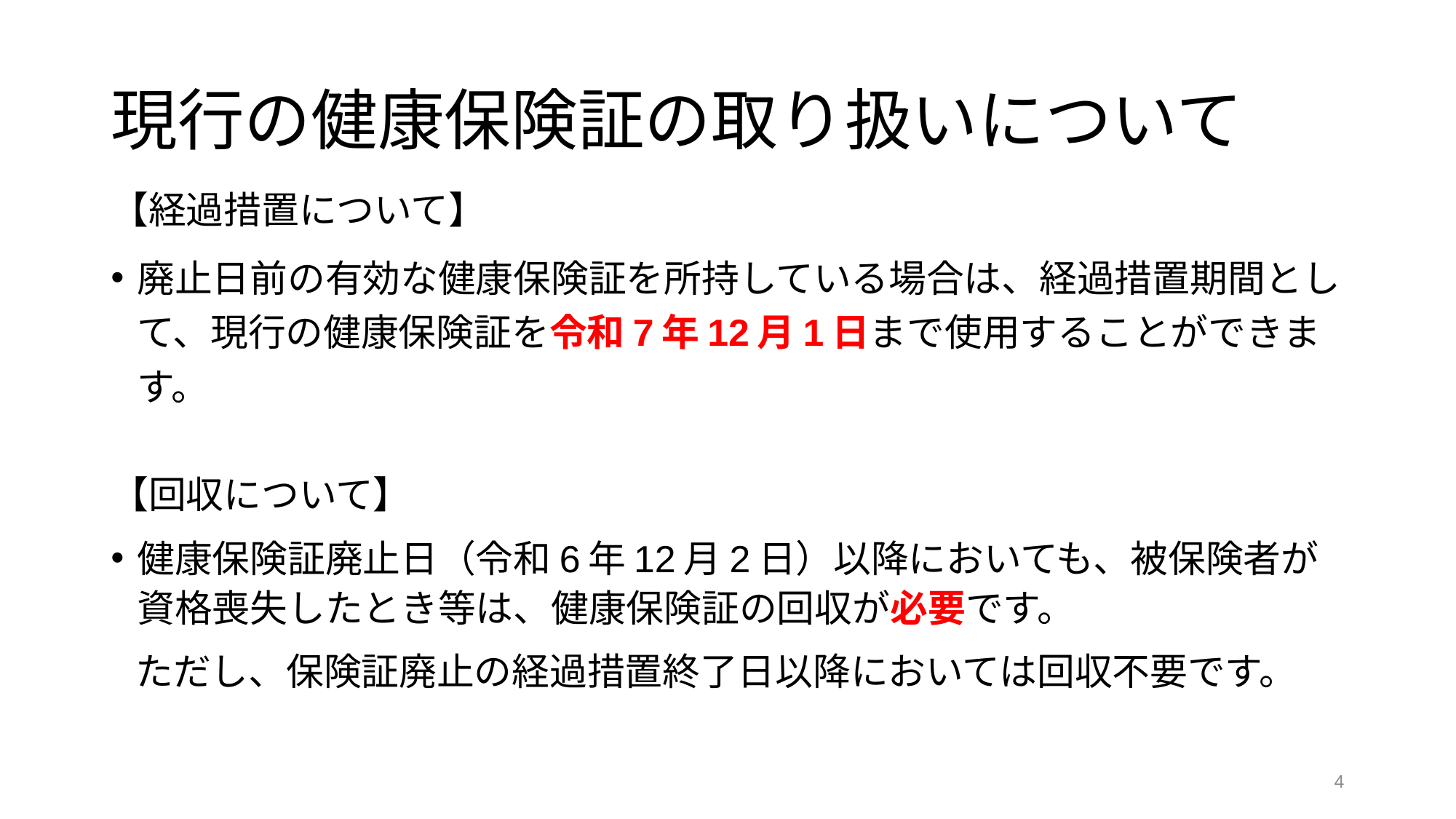

# 現行の健康保険証の取り扱いについて
【経過措置について】
廃止日前の有効な健康保険証を所持している場合は、経過措置期間として、現行の健康保険証を令和7年12月1日まで使用することができます。

【回収について】
健康保険証廃止日（令和6年12月2日）以降においても、被保険者が資格喪失したとき等は、健康保険証の回収が必要です。
  ただし、保険証廃止の経過措置終了日以降においては回収不要です。
4